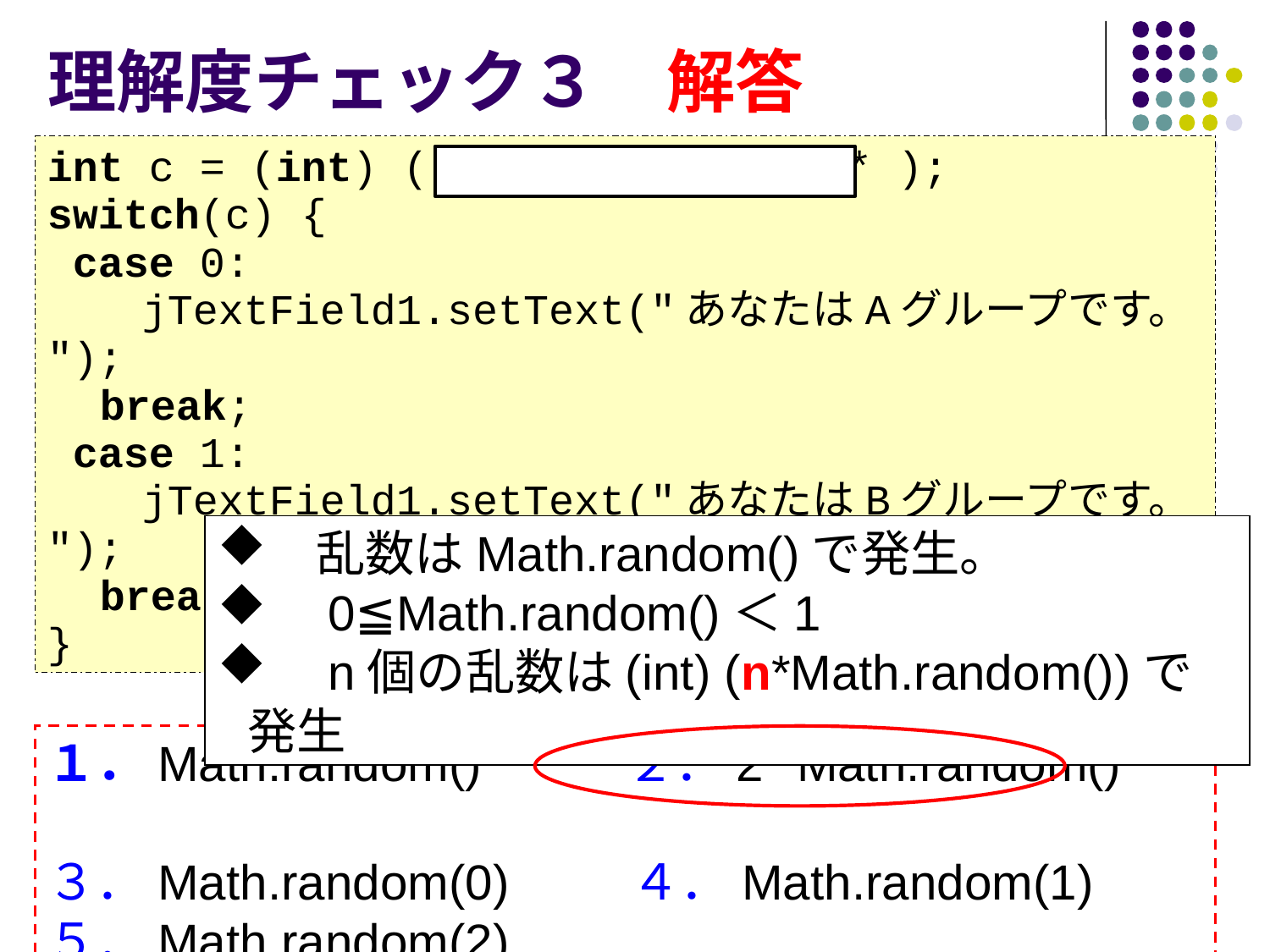

# 理解度チェック３　解答
int c = (int) (　*************** );
switch(c) {
 case 0:
　　jTextField1.setText("あなたはAグループです。");
　break;
 case 1:
　　jTextField1.setText("あなたはBグループです。");
　break;
}

　乱数はMath.random()で発生。
　0≦Math.random()＜1
　n個の乱数は(int) (n*Math.random())で発生
１．Math.random()  　     ２．2* Math.random()
３．Math.random(0)        ４．Math.random(1)
５．Math.random(2)